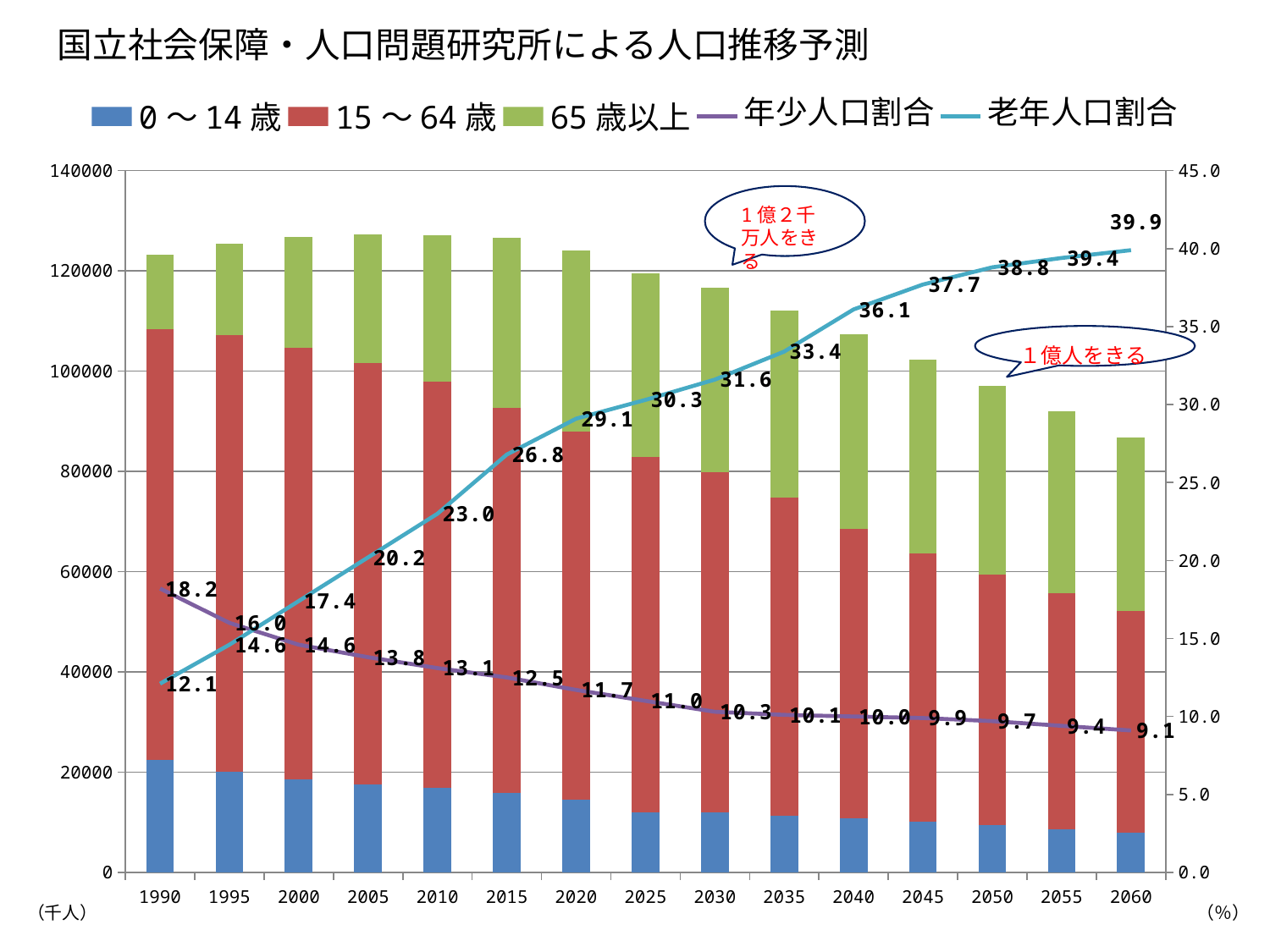

国立社会保障・人口問題研究所による人口推移予測

### Chart

| Category | 0～14歳 | 15～64歳 | 65歳以上 | 年少人口割合 | 老年人口割合 |
|---|---|---|---|---|---|
| 1990 | 22486.0 | 85904.0 | 14895.0 | 18.2 | 12.1 |
| 1995 | 20014.0 | 87165.0 | 18261.0 | 16.0 | 14.6 |
| 2000 | 18472.0 | 86220.0 | 22005.0 | 14.6 | 17.4 |
| 2005 | 17521.0 | 84092.0 | 25672.0 | 13.8 | 20.2 |
| 2010 | 16803.0 | 81032.0 | 29246.0 | 13.1 | 23.0 |
| 2015 | 15827.0 | 76818.0 | 33952.0 | 12.5 | 26.8 |
| 2020 | 14568.0 | 73408.0 | 36124.0 | 11.7 | 29.1 |
| 2025 | 12039.0 | 70845.0 | 36573.0 | 11.0 | 30.3 |
| 2030 | 12039.0 | 67730.0 | 36849.0 | 10.3 | 31.6 |
| 2035 | 11287.0 | 63430.0 | 37407.0 | 10.1 | 33.4 |
| 2040 | 10732.0 | 57866.0 | 38678.0 | 10.0 | 36.1 |
| 2045 | 10116.0 | 53531.0 | 38564.0 | 9.9 | 37.7 |
| 2050 | 9387.0 | 50013.0 | 37676.0 | 9.7 | 38.8 |
| 2055 | 8614.0 | 47063.0 | 36257.0 | 9.4 | 39.4 |
| 2060 | 7912.0 | 44183.0 | 34642.0 | 9.1 | 39.9 |
1億２千万人をきる
（％）
（千人）